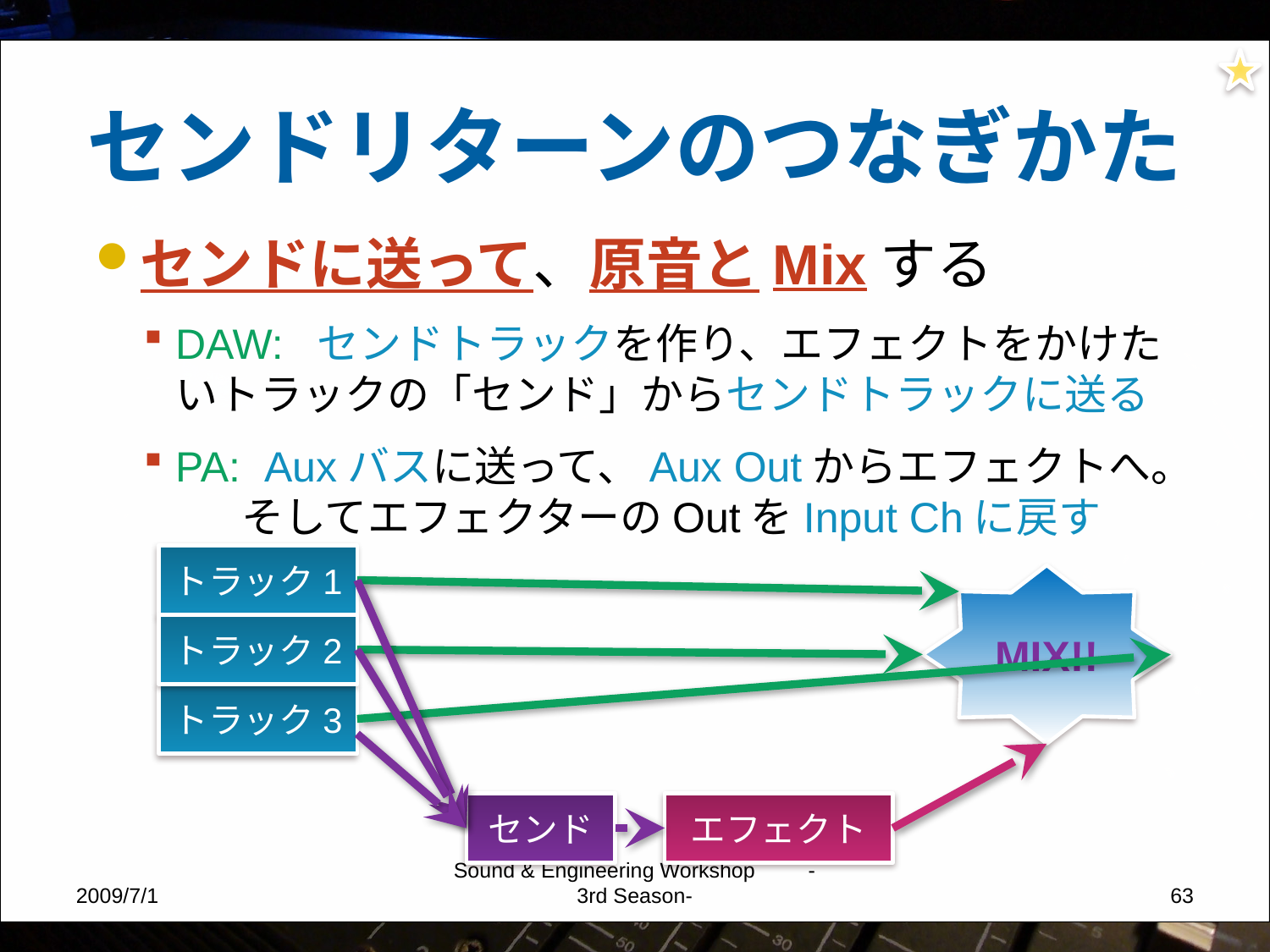

# センドリターンのつなぎかた

センドに送って、原音とMixする
DAW:  センドトラックを作り、エフェクトをかけたいトラックの「センド」からセンドトラックに送る
PA:  Auxバスに送って、Aux Outからエフェクトへ。
       そしてエフェクターのOutをInput Chに戻す
トラック1
MIX!!
トラック2
トラック3
センド
エフェクト
2009/7/1
Sound & Engineering Workshop         -3rd Season-
63